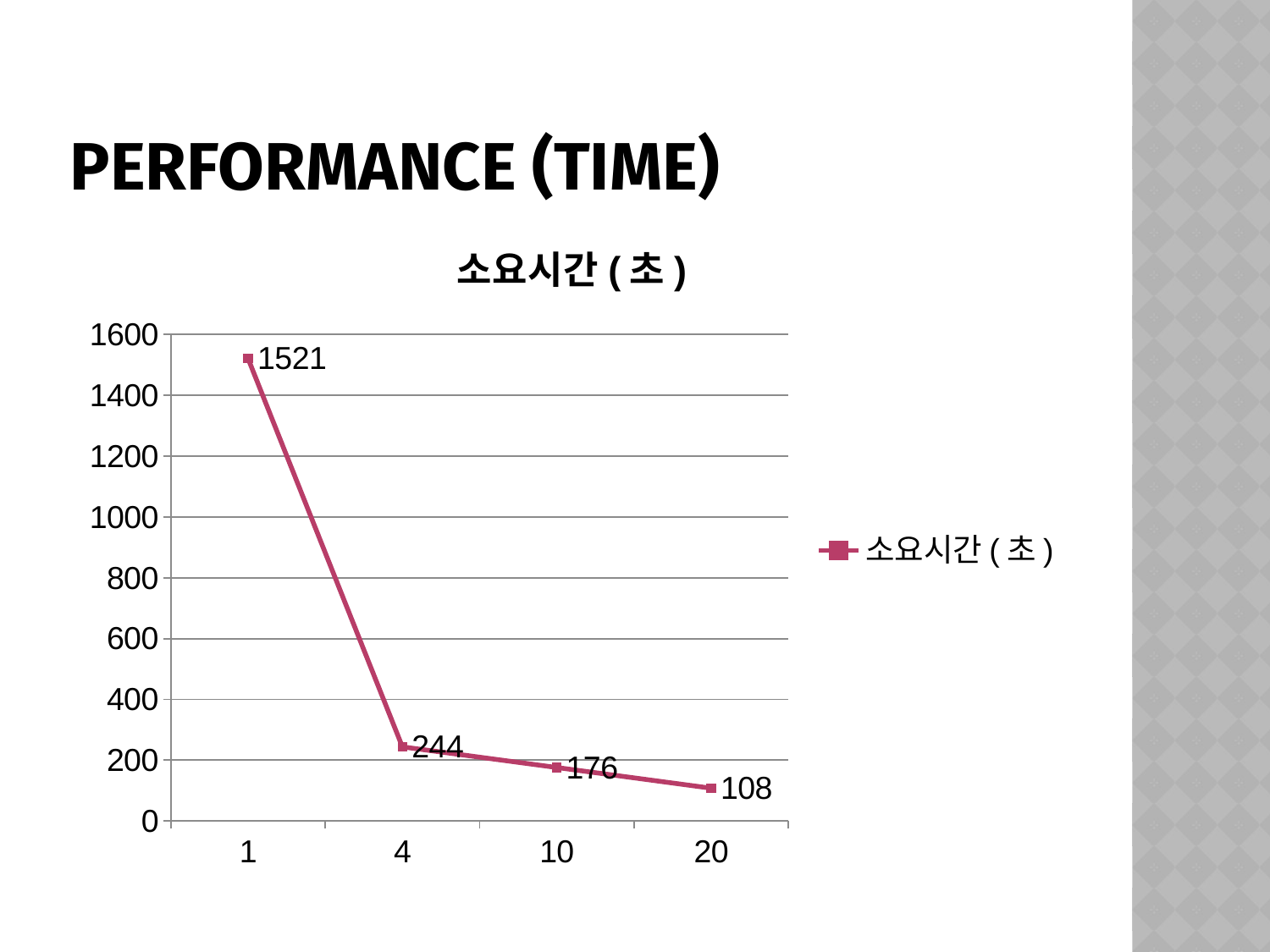

# Performance (time)

### Chart:

| Category | 소요시간(초) |
|---|---|
| 1 | 1521.0 |
| 4 | 244.0 |
| 10 | 176.0 |
| 20 | 108.0 |